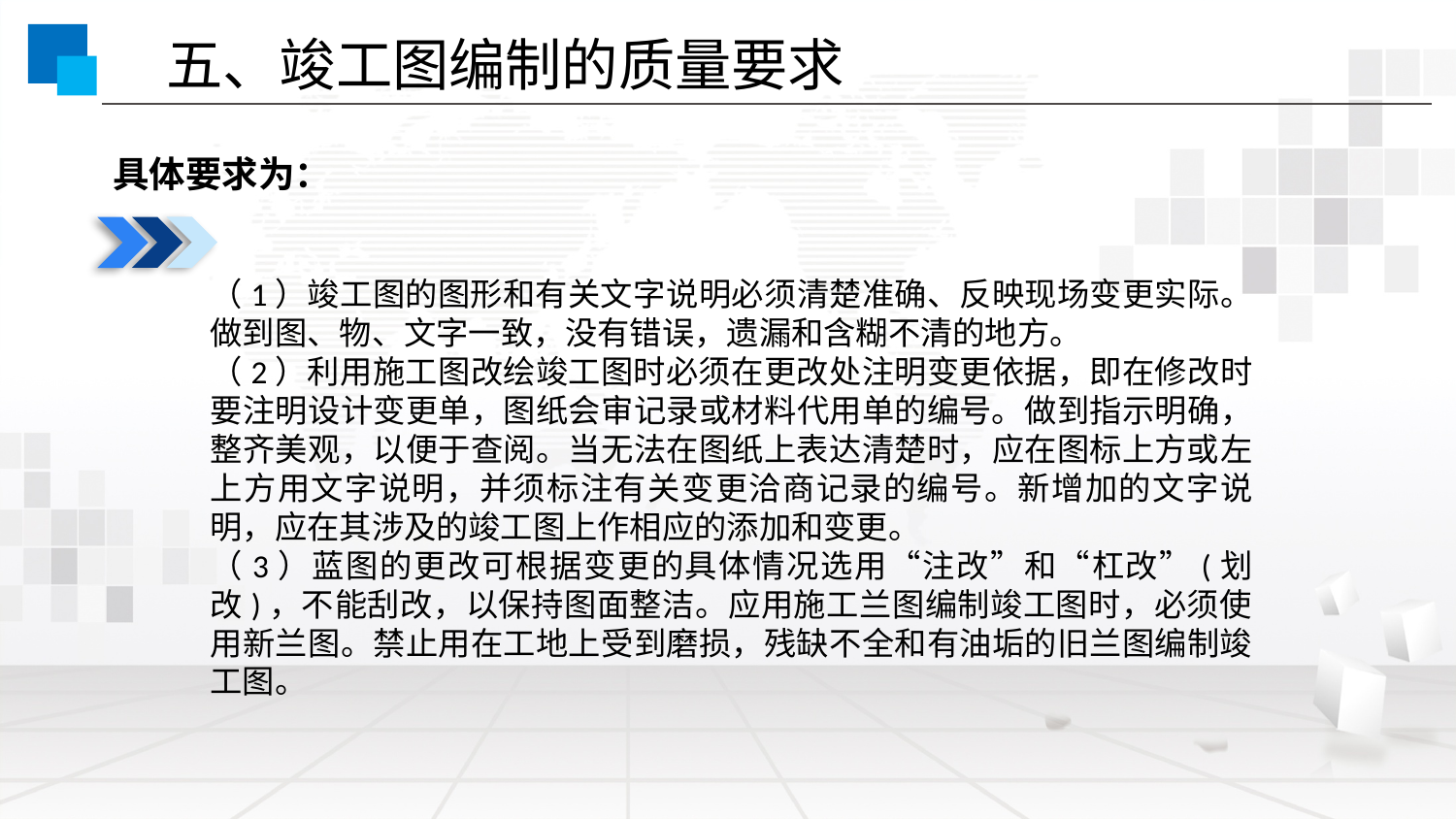

五、竣工图编制的质量要求
具体要求为：

（1）竣工图的图形和有关文字说明必须清楚准确、反映现场变更实际。做到图、物、文字一致，没有错误，遗漏和含糊不清的地方。
（2）利用施工图改绘竣工图时必须在更改处注明变更依据，即在修改时要注明设计变更单，图纸会审记录或材料代用单的编号。做到指示明确，整齐美观，以便于查阅。当无法在图纸上表达清楚时，应在图标上方或左上方用文字说明，并须标注有关变更洽商记录的编号。新增加的文字说明，应在其涉及的竣工图上作相应的添加和变更。
（3）蓝图的更改可根据变更的具体情况选用“注改”和“杠改”(划改)，不能刮改，以保持图面整洁。应用施工兰图编制竣工图时，必须使用新兰图。禁止用在工地上受到磨损，残缺不全和有油垢的旧兰图编制竣工图。